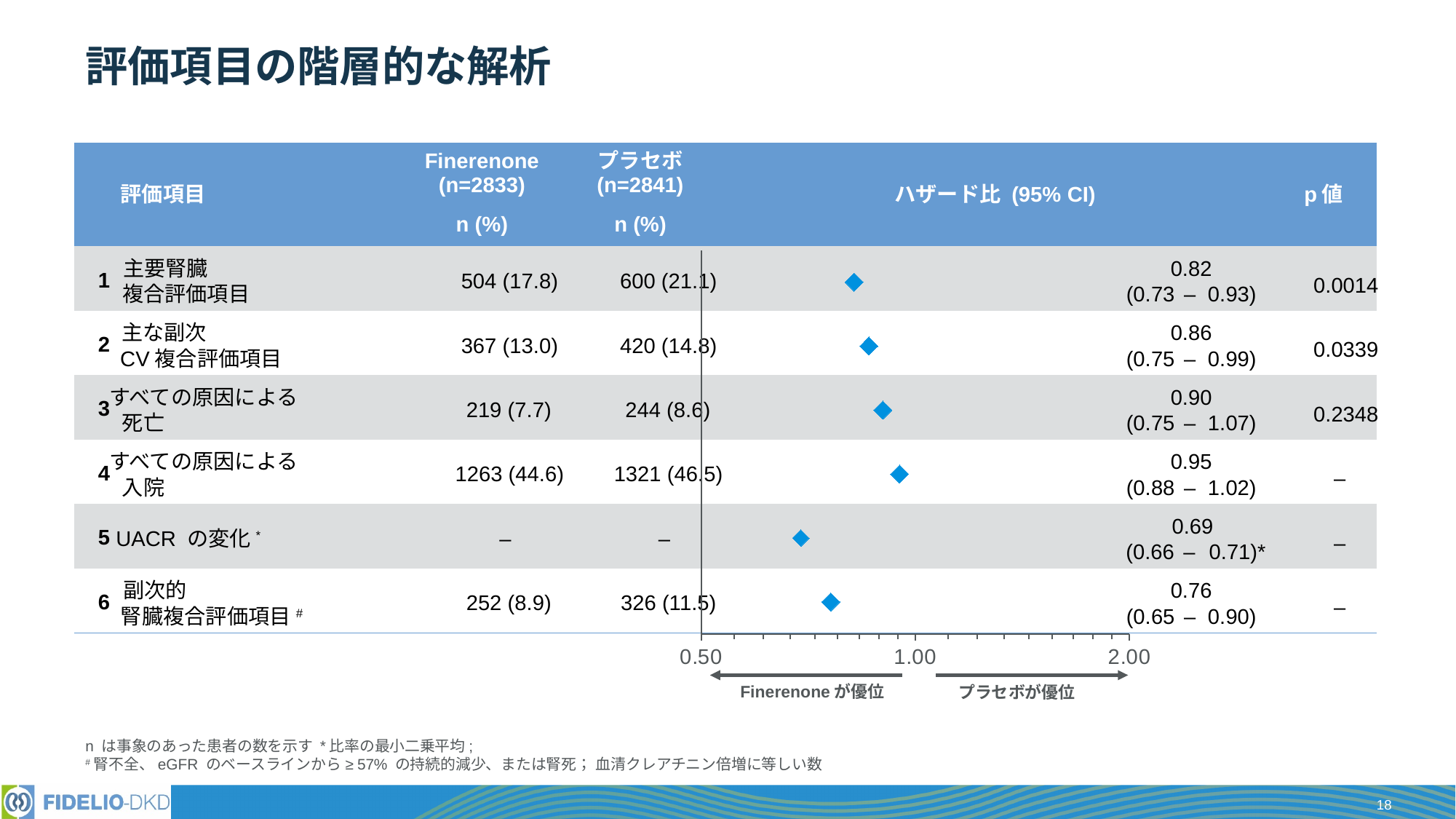

# 評価項目の階層的な解析
|  | 評価項目 | Finerenone (n=2833) | プラセボ (n=2841) | ハザード比 (95% CI) |  | p値 |
| --- | --- | --- | --- | --- | --- | --- |
|  |  | n (%) | n (%) |  |  |  |
|  |  |  |  |  |  |  |
|  |  |  |  |  |  |  |
|  |  |  |  |  |  |  |
|  |  |  |  |  |  |  |
|  |  |  |  |  |  |  |
|  |  |  |  |  |  |  |

### Chart

| Category | Primary outcome |
|---|---|
主要腎臓
0.82
1
504 (17.8)
600 (21.1)
0.0014
複合評価項目
(0.73
–
0.93)
主な副次
0.86
2
367 (13.0)
420 (14.8)
0.0339
CV複合評価項目
(0.75
–
0.99)
すべての原因による
0.90
3
219 (7.7)
244 (8.6)
0.2348
死亡
(0.75
–
1.07)
すべての原因による
0.95
4
1263 (44.6)
1321 (46.5)
–
入院
(0.88
–
1.02)
0.69
5
UACR の変化*
–
–
–
(0.66
–
0.71)*
副次的
0.76
6
252 (8.9)
326 (11.5)
–
腎臓複合評価項目#
(0.65
–
0.90)
Finerenoneが優位
プラセボが優位
n は事象のあった患者の数を示す *比率の最小二乗平均;
#腎不全、eGFR のベースラインから ≥57% の持続的減少、または腎死； 血清クレアチニン倍増に等しい数
18